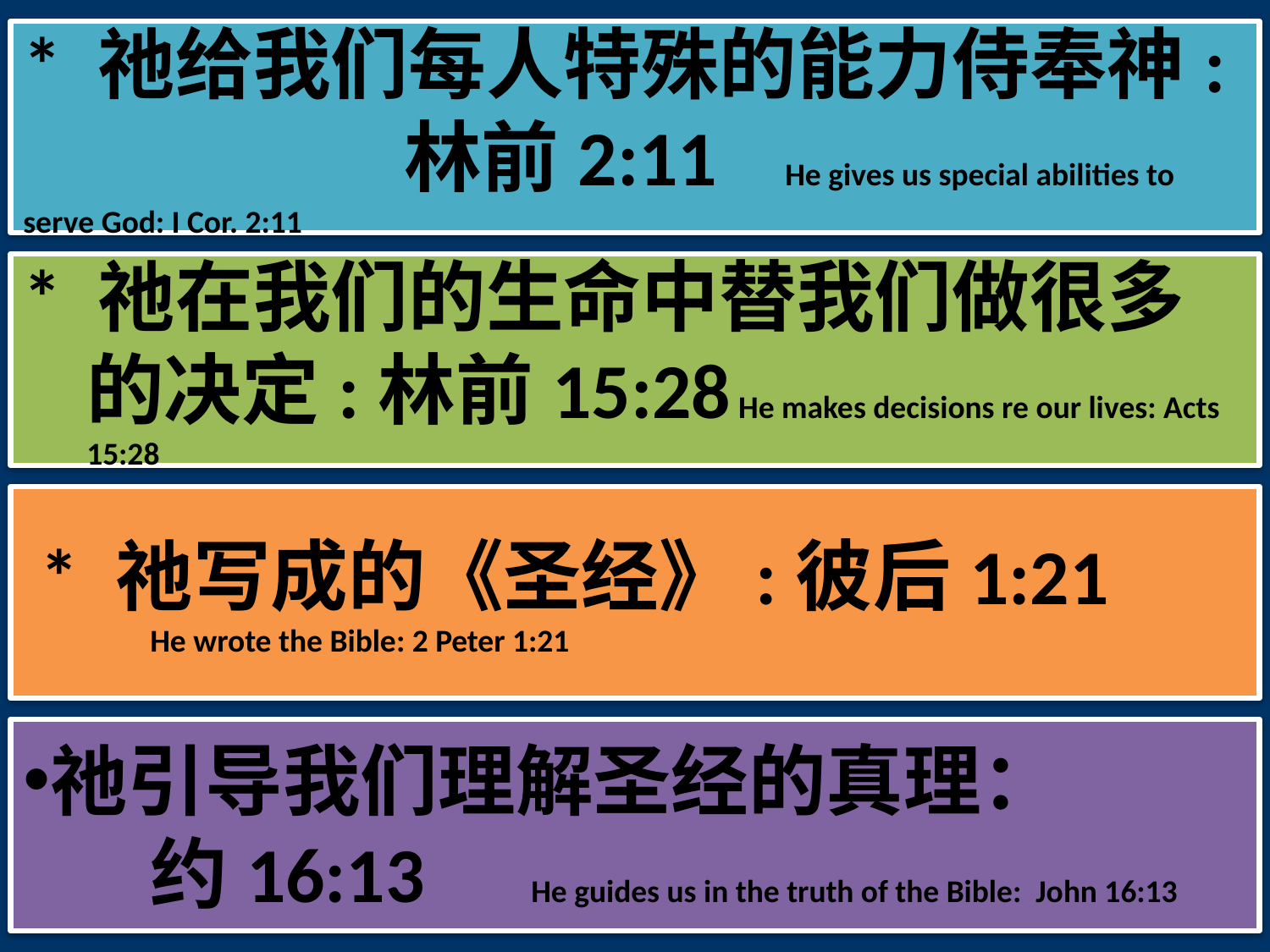

* 祂给我们每人特殊的能力侍奉神:                     	林前2:11	He gives us special abilities to serve God: I Cor. 2:11
* 祂在我们的生命中替我们做很多   的决定:林前15:28 He makes decisions re our lives: Acts 15:28
 * 祂写成的《圣经》:彼后1:21
	He wrote the Bible: 2 Peter 1:21
祂引导我们理解圣经的真理：
	约16:13	He guides us in the truth of the Bible:  John 16:13